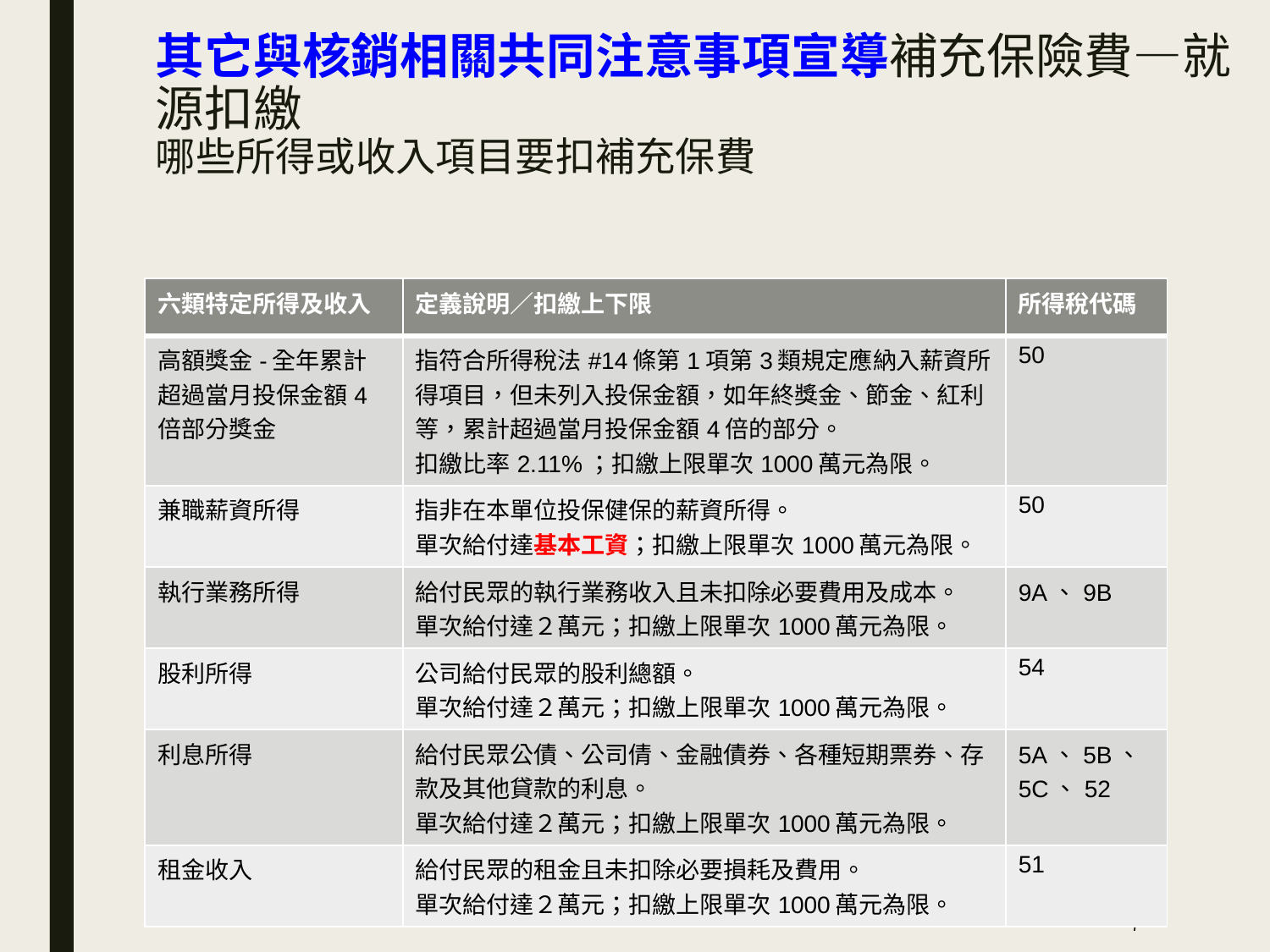

# 其它與核銷相關共同注意事項宣導補充保險費—就源扣繳 哪些所得或收入項目要扣補充保費
| 六類特定所得及收入 | 定義說明／扣繳上下限 | 所得稅代碼 |
| --- | --- | --- |
| 高額獎金-全年累計超過當月投保金額4倍部分獎金 | 指符合所得稅法#14條第1項第3類規定應納入薪資所得項目，但未列入投保金額，如年終獎金、節金、紅利等，累計超過當月投保金額4倍的部分。 扣繳比率2.11%；扣繳上限單次1000萬元為限。 | 50 |
| 兼職薪資所得 | 指非在本單位投保健保的薪資所得。 單次給付達基本工資；扣繳上限單次1000萬元為限。 | 50 |
| 執行業務所得 | 給付民眾的執行業務收入且未扣除必要費用及成本。 單次給付達２萬元；扣繳上限單次1000萬元為限。 | 9A、9B |
| 股利所得 | 公司給付民眾的股利總額。 單次給付達２萬元；扣繳上限單次1000萬元為限。 | 54 |
| 利息所得 | 給付民眾公債、公司倩、金融債券、各種短期票券、存款及其他貸款的利息。 單次給付達２萬元；扣繳上限單次1000萬元為限。 | 5A、5B、5C、52 |
| 租金收入 | 給付民眾的租金且未扣除必要損耗及費用。 單次給付達２萬元；扣繳上限單次1000萬元為限。 | 51 |
7